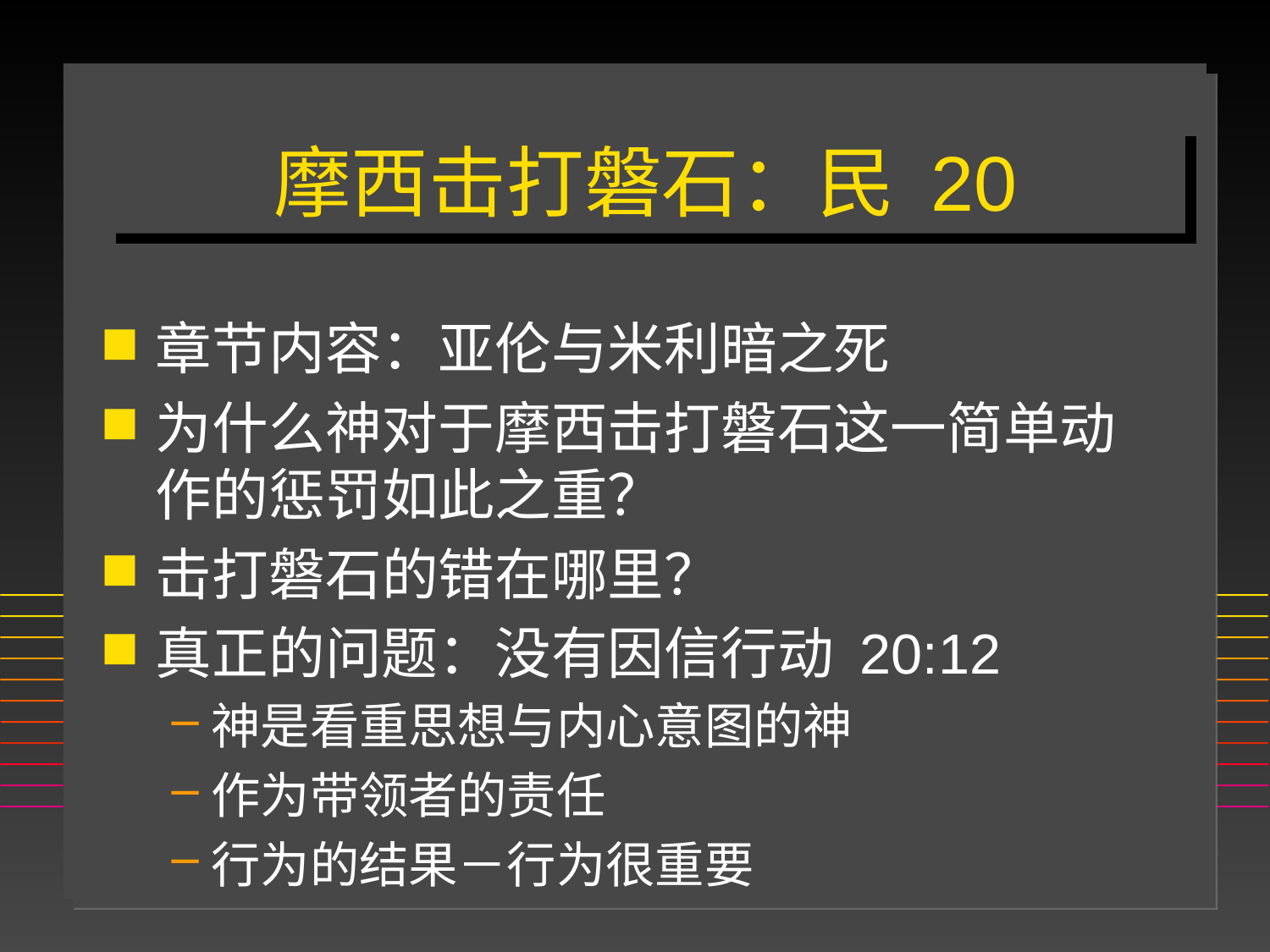

# 摩西击打磐石：民 20
章节内容：亚伦与米利暗之死
为什么神对于摩西击打磐石这一简单动作的惩罚如此之重？
击打磐石的错在哪里？
真正的问题：没有因信行动 20:12
神是看重思想与内心意图的神
作为带领者的责任
行为的结果－行为很重要